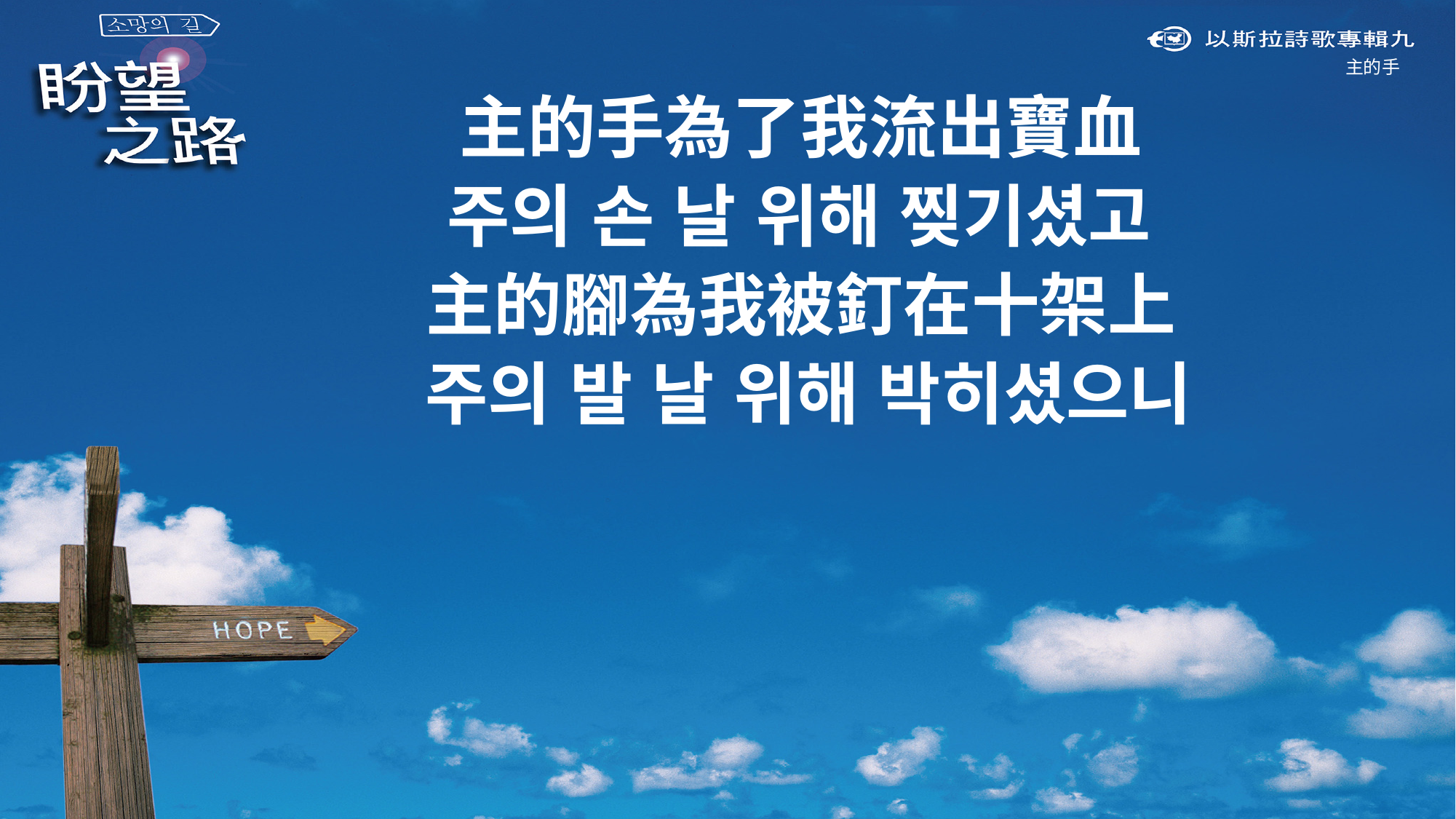

主的手
主的手為了我流出寶血
주의 손 날 위해 찢기셨고
主的腳為我被釘在十架上
주의 발 날 위해 박히셨으니